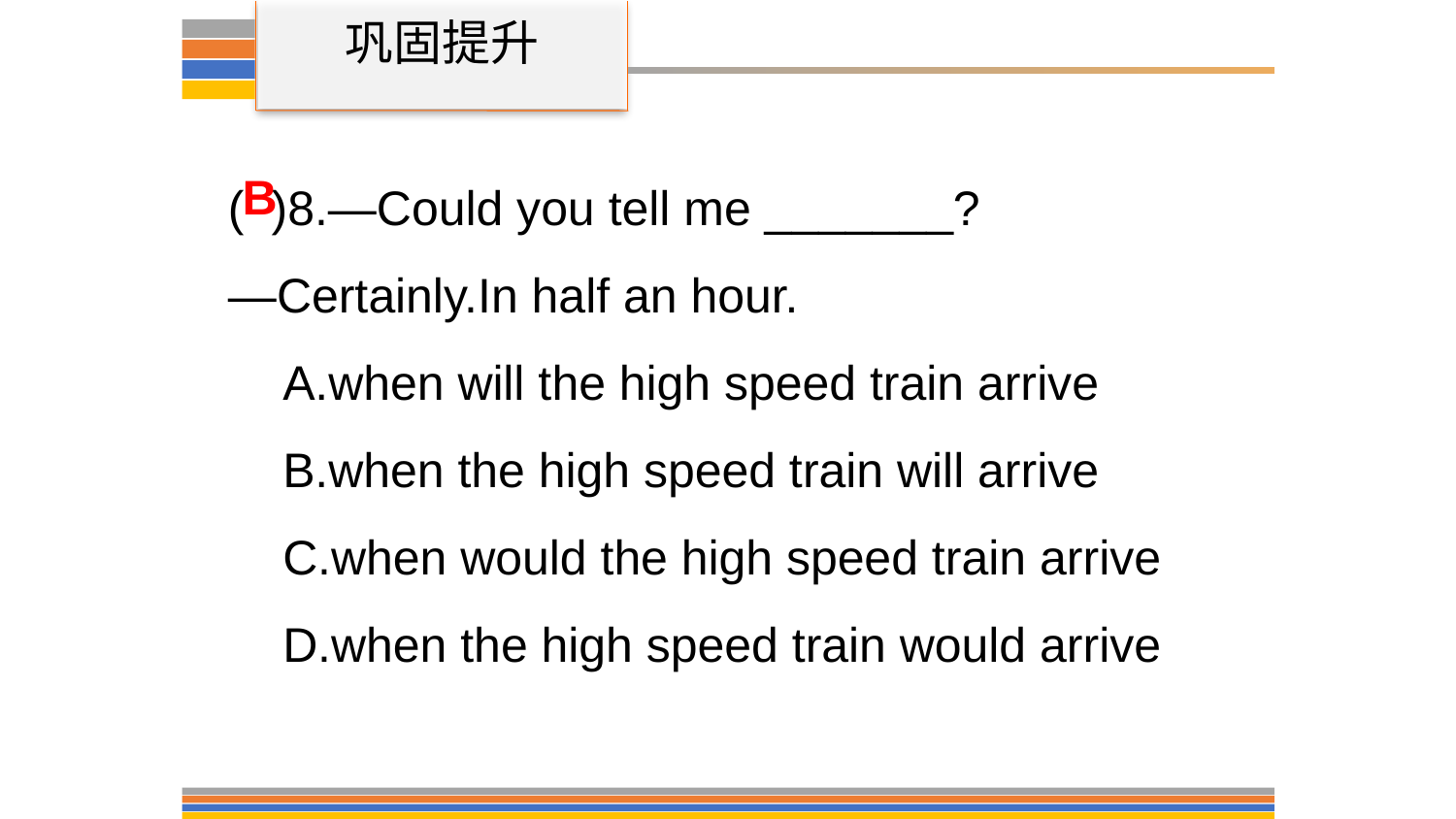

巩固提升

(  )8.—Could you tell me _______?
—Certainly.In half an hour.
A.when will the high speed train arrive
B.when the high speed train will arrive
C.when would the high speed train arrive
D.when the high speed train would arrive
B